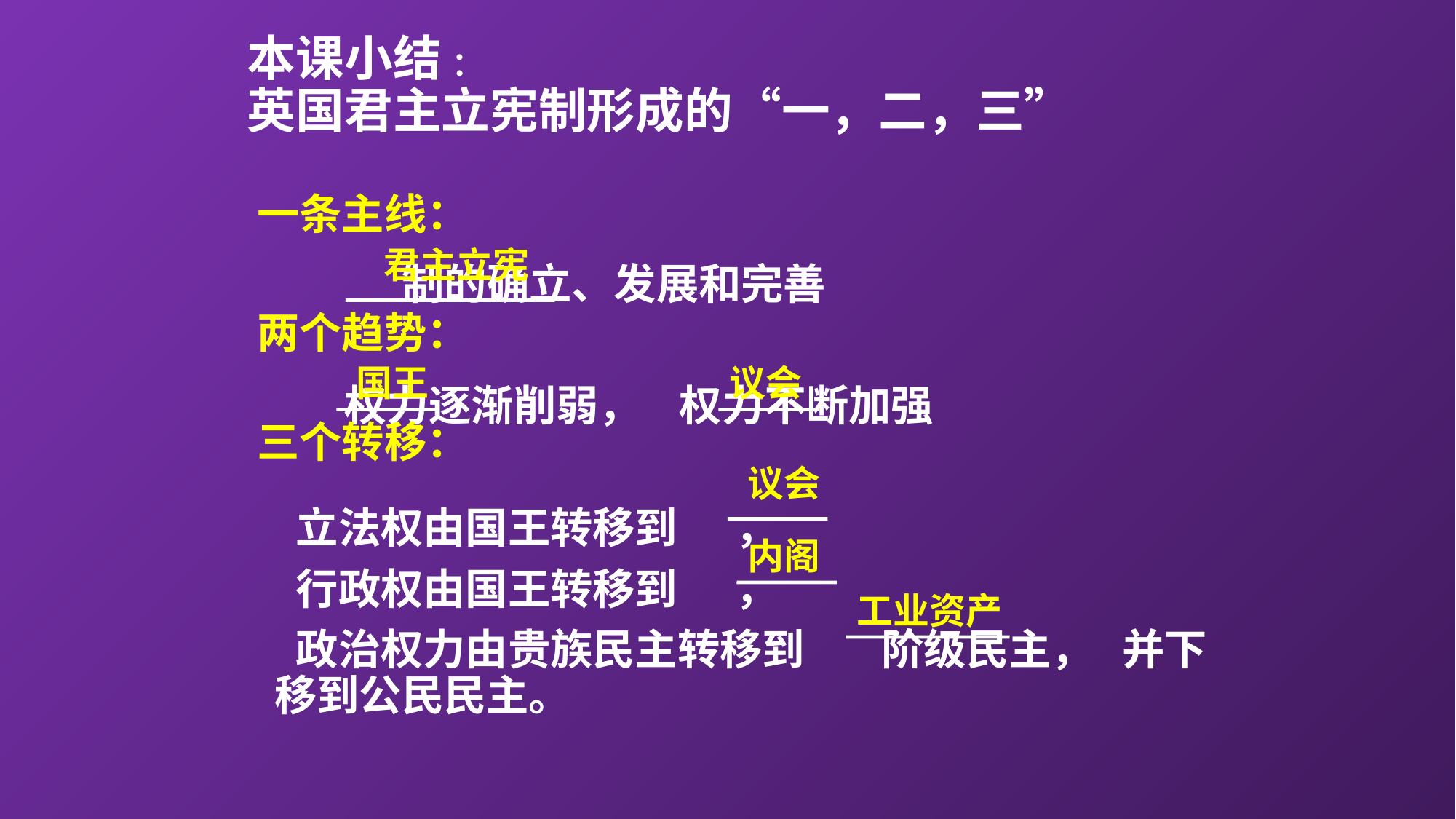

# 本课小结: 英国君主立宪制形成的“一，二，三”
一条主线：

               制的确立、发展和完善

         权力逐渐削弱，    权力不断加强

    立法权由国王转移到      ，
    行政权由国王转移到      ，
    政治权力由贵族民主转移到        阶级民主，   并下移到公民民主。
君主立宪
两个趋势：

国王
议会
三个转移：

议会

内阁

工业资产